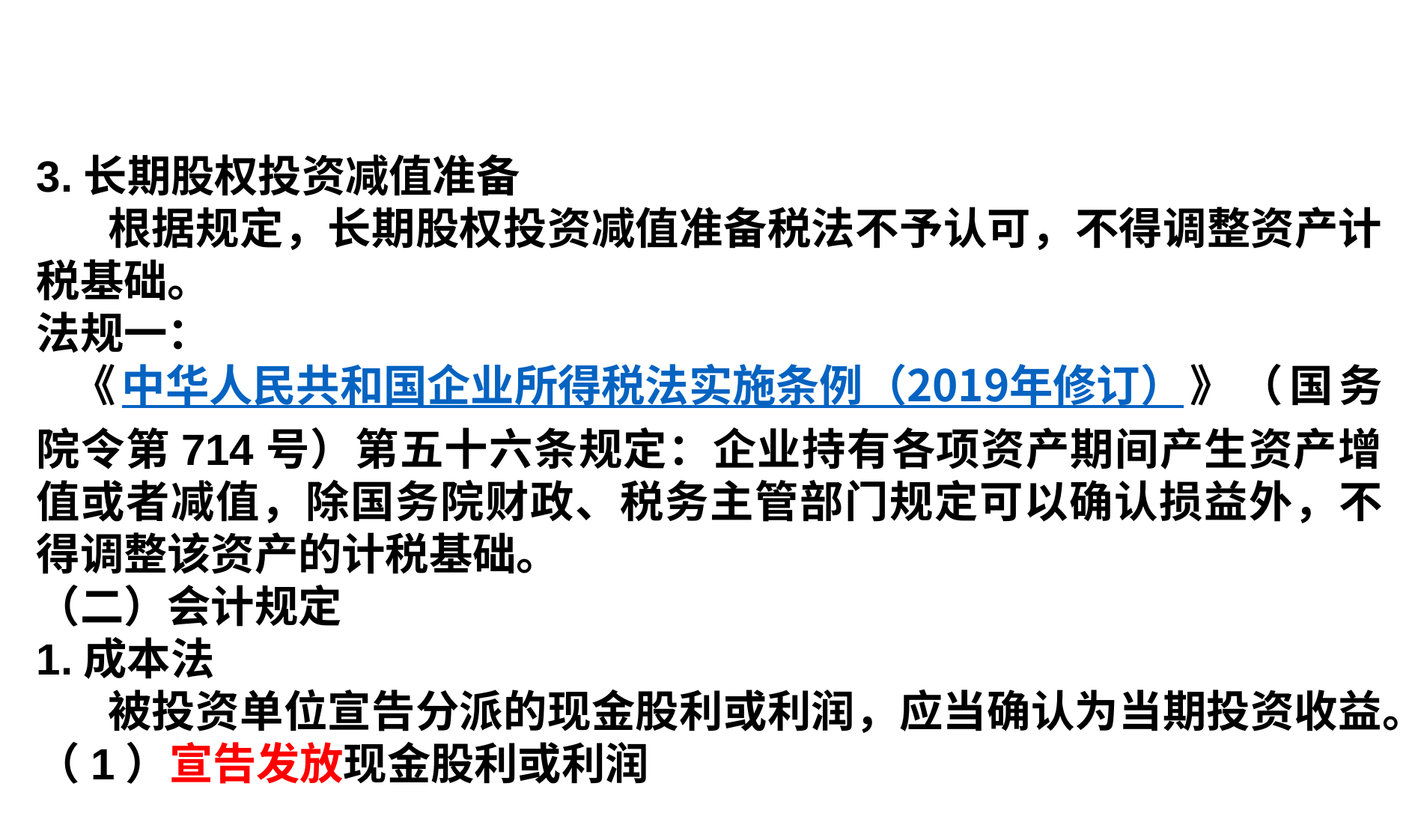

3.长期股权投资减值准备
根据规定，长期股权投资减值准备税法不予认可，不得调整资产计税基础。
法规一：
《中华人民共和国企业所得税法实施条例（2019年修订）》（国务院令第714号）第五十六条规定：企业持有各项资产期间产生资产增值或者减值，除国务院财政、税务主管部门规定可以确认损益外，不得调整该资产的计税基础。
（二）会计规定
1.成本法
被投资单位宣告分派的现金股利或利润，应当确认为当期投资收益。
（1）宣告发放现金股利或利润